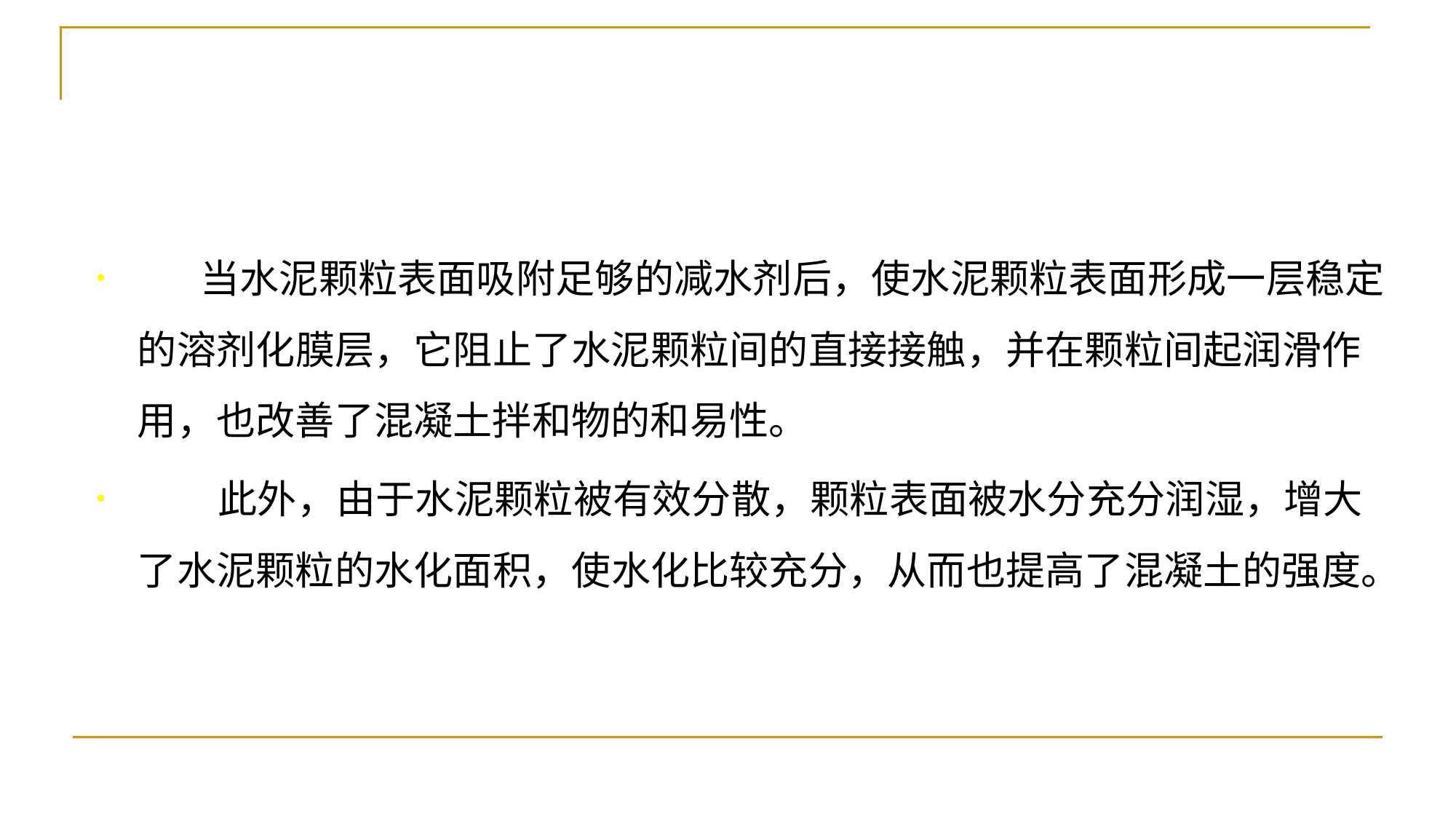

当水泥颗粒表面吸附足够的减水剂后，使水泥颗粒表面形成一层稳定的溶剂化膜层，它阻止了水泥颗粒间的直接接触，并在颗粒间起润滑作用，也改善了混凝土拌和物的和易性。
        此外，由于水泥颗粒被有效分散，颗粒表面被水分充分润湿，增大了水泥颗粒的水化面积，使水化比较充分，从而也提高了混凝土的强度。